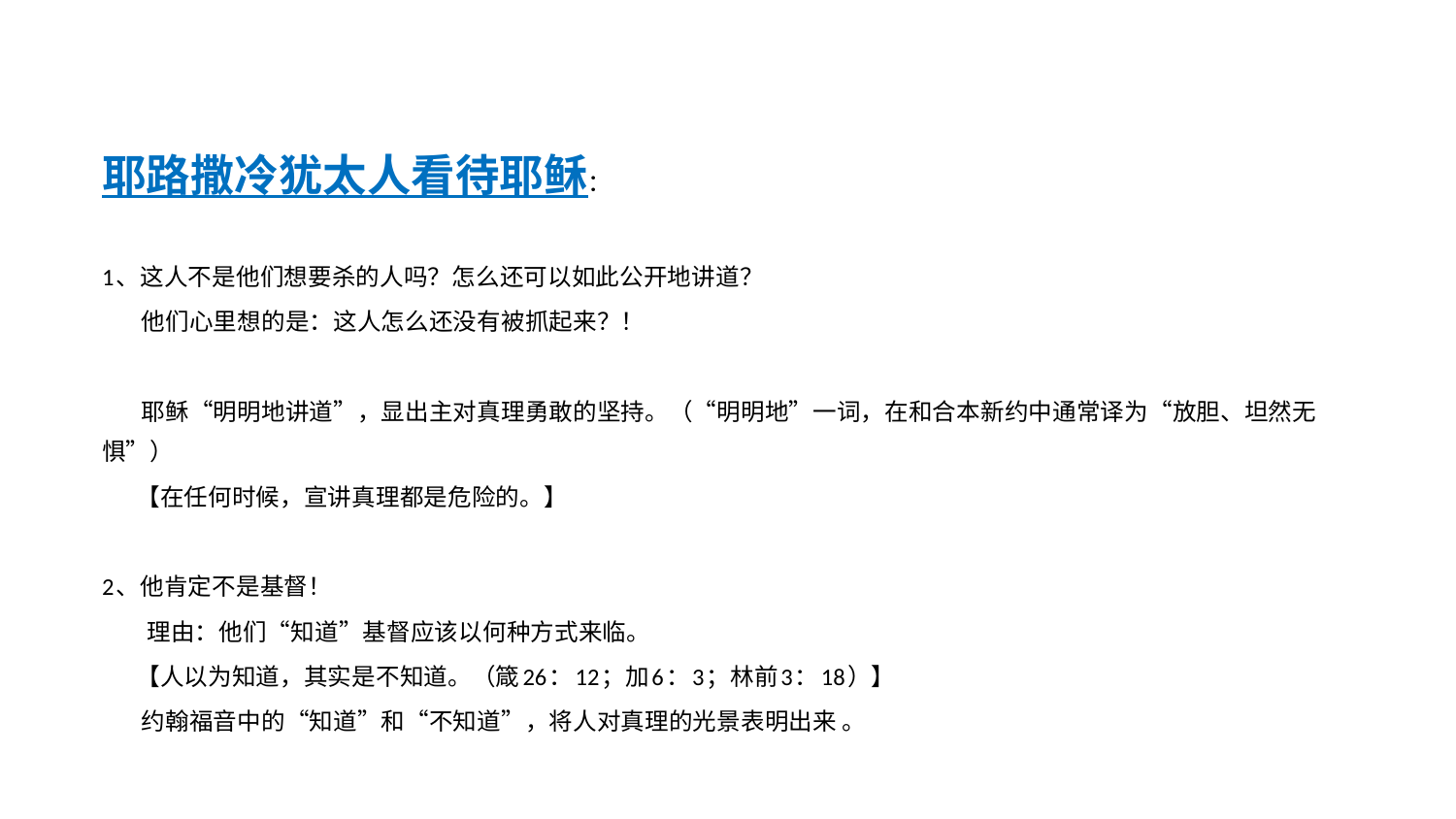

耶路撒冷犹太人看待耶稣：

1、这人不是他们想要杀的人吗？怎么还可以如此公开地讲道？
       他们心里想的是：这人怎么还没有被抓起来？！

       耶稣“明明地讲道”，显出主对真理勇敢的坚持。（“明明地”一词，在和合本新约中通常译为“放胆、坦然无惧”）
      【在任何时候，宣讲真理都是危险的。】

2、他肯定不是基督！
        理由：他们“知道”基督应该以何种方式来临。
      【人以为知道，其实是不知道。（箴26：12；加6：3；林前3：18）】
       约翰福音中的“知道”和“不知道”，将人对真理的光景表明出来 。